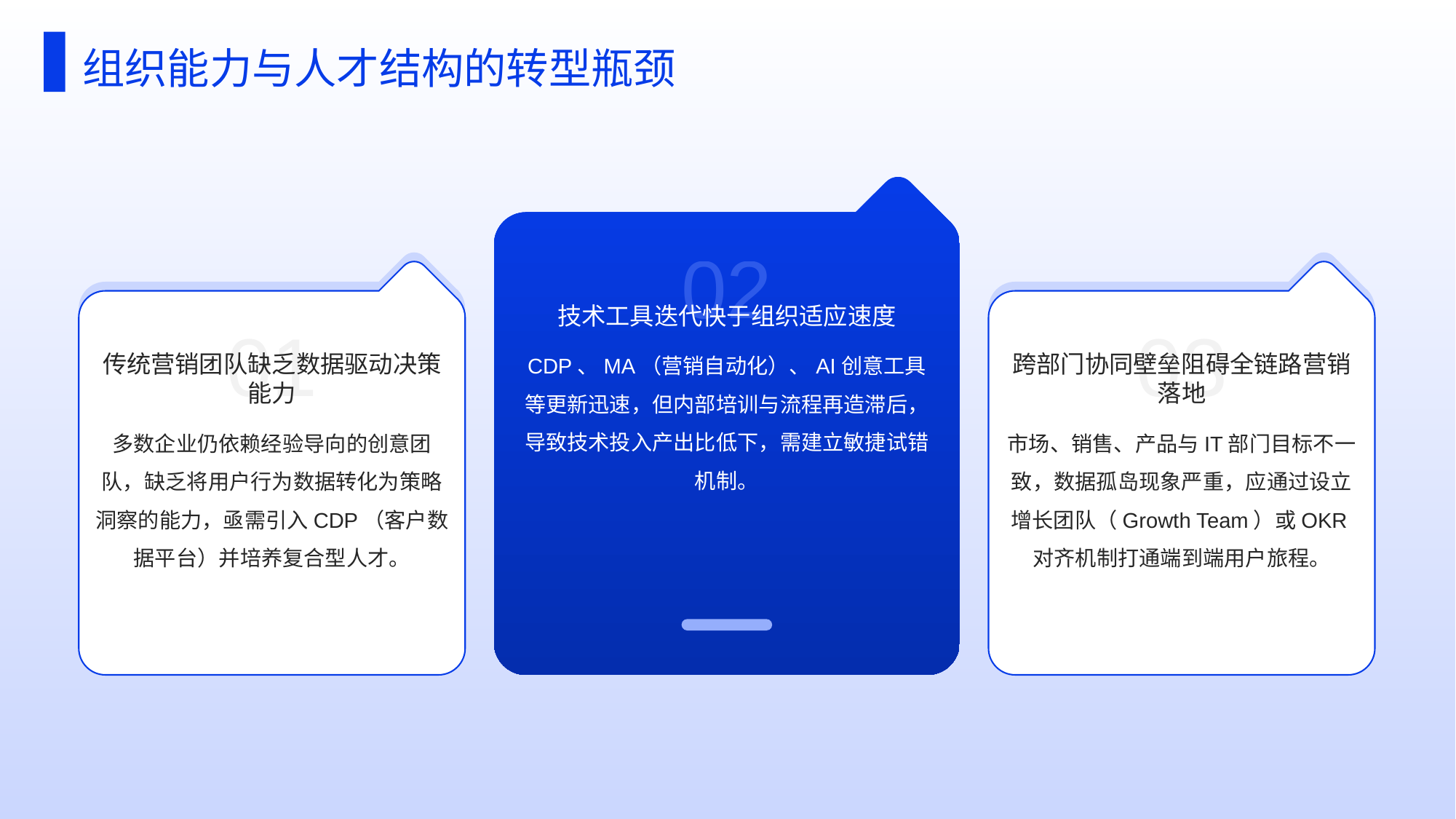

组织能力与人才结构的转型瓶颈

02

技术工具迭代快于组织适应速度
01
03
CDP、MA（营销自动化）、AI创意工具等更新迅速，但内部培训与流程再造滞后，导致技术投入产出比低下，需建立敏捷试错机制。
传统营销团队缺乏数据驱动决策能力
跨部门协同壁垒阻碍全链路营销落地
多数企业仍依赖经验导向的创意团队，缺乏将用户行为数据转化为策略洞察的能力，亟需引入CDP（客户数据平台）并培养复合型人才。
市场、销售、产品与IT部门目标不一致，数据孤岛现象严重，应通过设立增长团队（Growth Team）或OKR对齐机制打通端到端用户旅程。